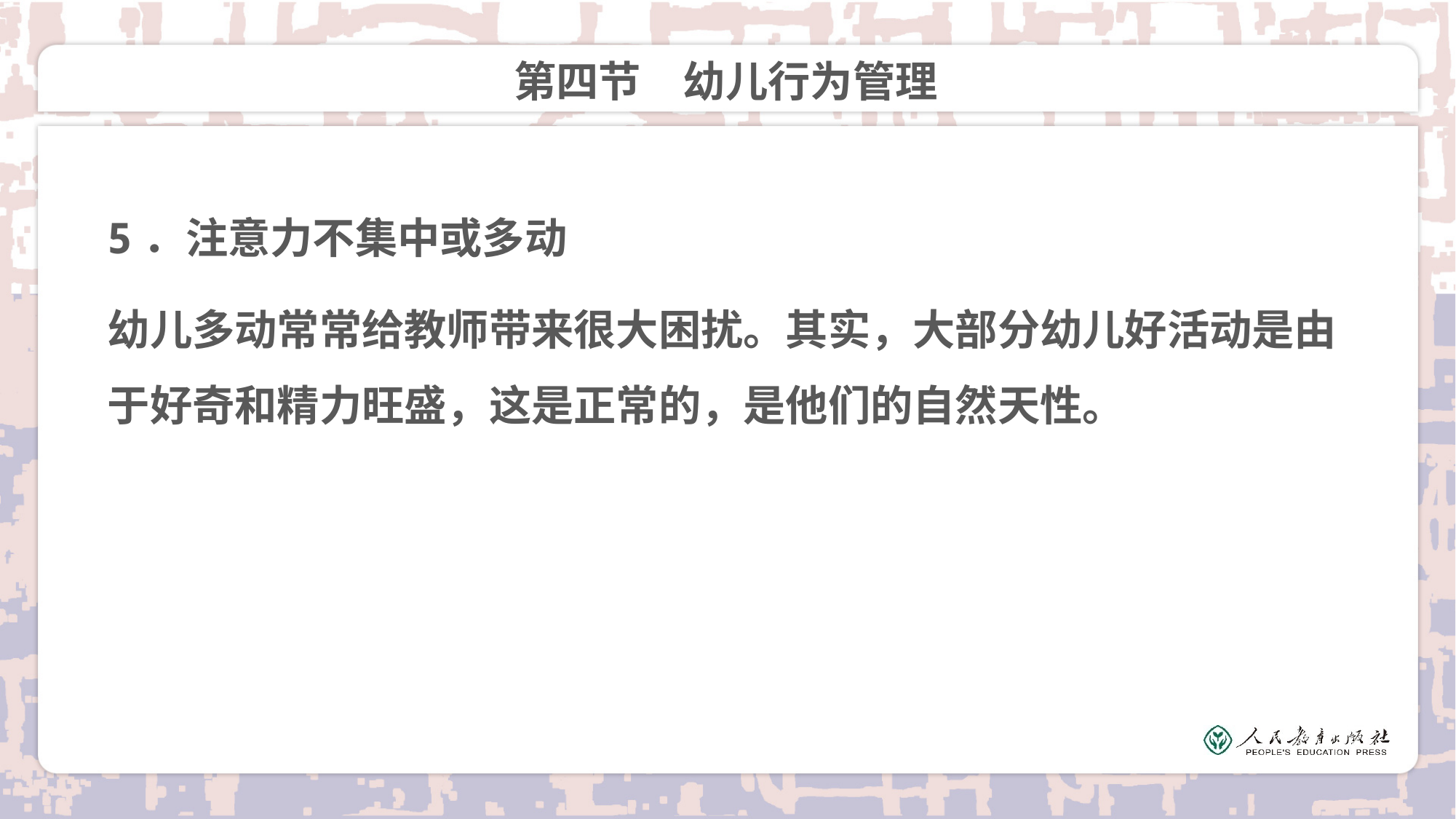

# 第四节　幼儿行为管理
5．注意力不集中或多动
幼儿多动常常给教师带来很大困扰。其实，大部分幼儿好活动是由于好奇和精力旺盛，这是正常的，是他们的自然天性。